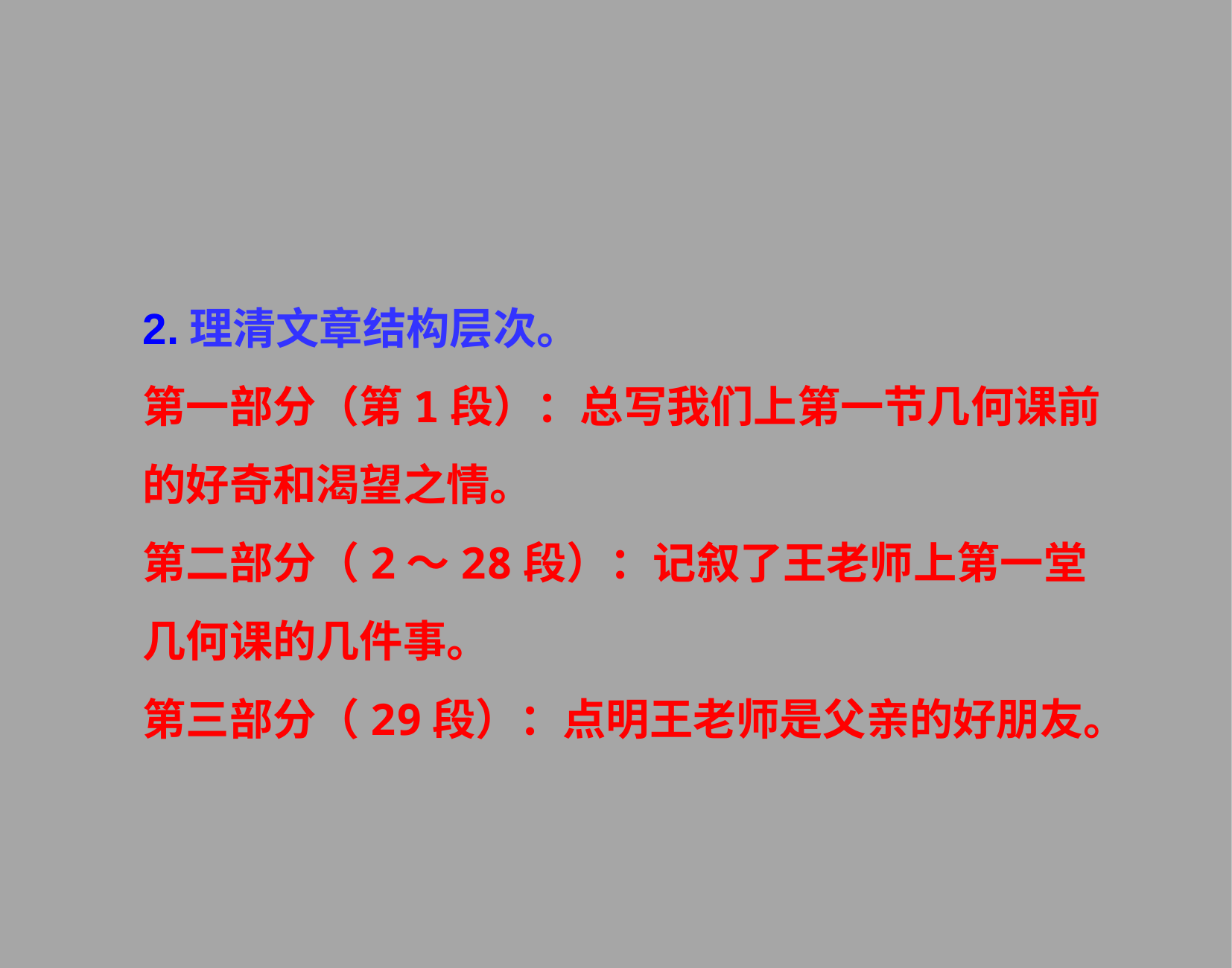

2.理清文章结构层次。
第一部分（第1段）：总写我们上第一节几何课前的好奇和渴望之情。
第二部分（2～28段）：记叙了王老师上第一堂几何课的几件事。
第三部分（29段）：点明王老师是父亲的好朋友。